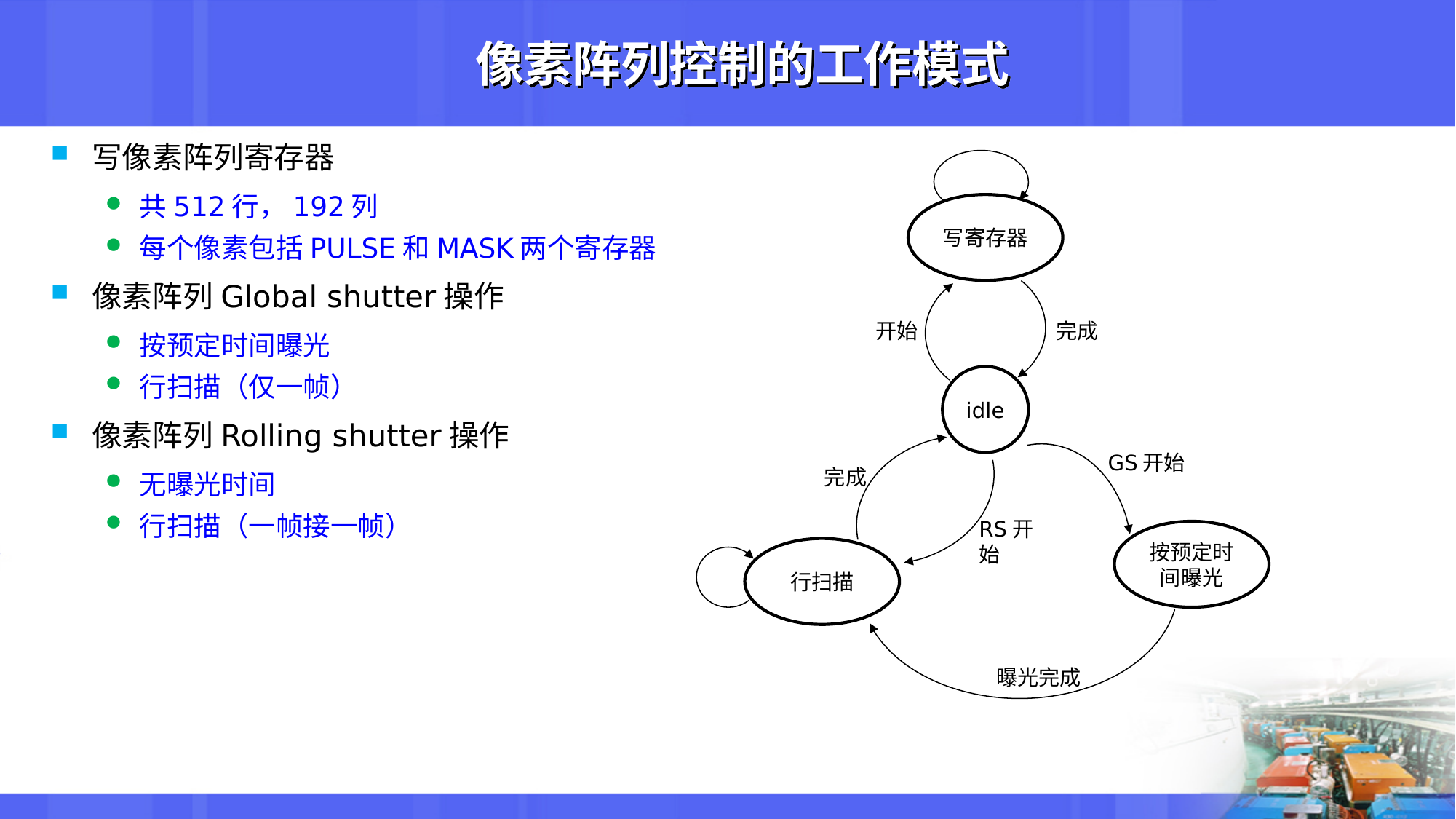

# 像素阵列控制的工作模式
写像素阵列寄存器
共512行，192列
每个像素包括PULSE和MASK两个寄存器
像素阵列Global shutter操作
按预定时间曝光
行扫描（仅一帧）
像素阵列Rolling shutter操作
无曝光时间
行扫描（一帧接一帧）

写寄存器

开始
完成
idle

GS开始
完成

RS开始
按预定时间曝光
行扫描

曝光完成